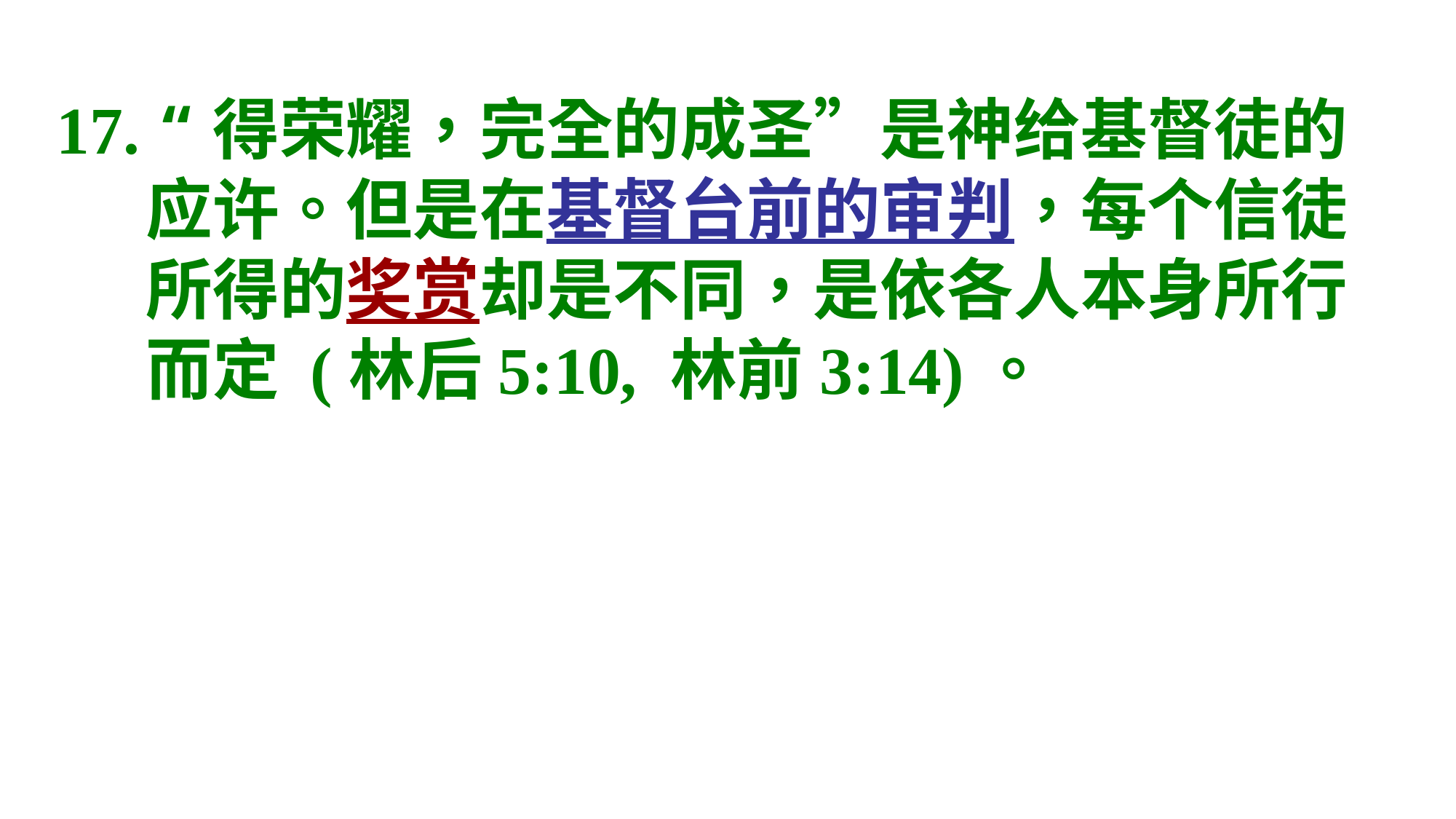

17. “得荣耀，完全的成圣”是神给基督徒的应许。但是在基督台前的审判，每个信徒所得的奖赏却是不同，是依各人本身所行而定 (林后5:10, 林前3:14)。